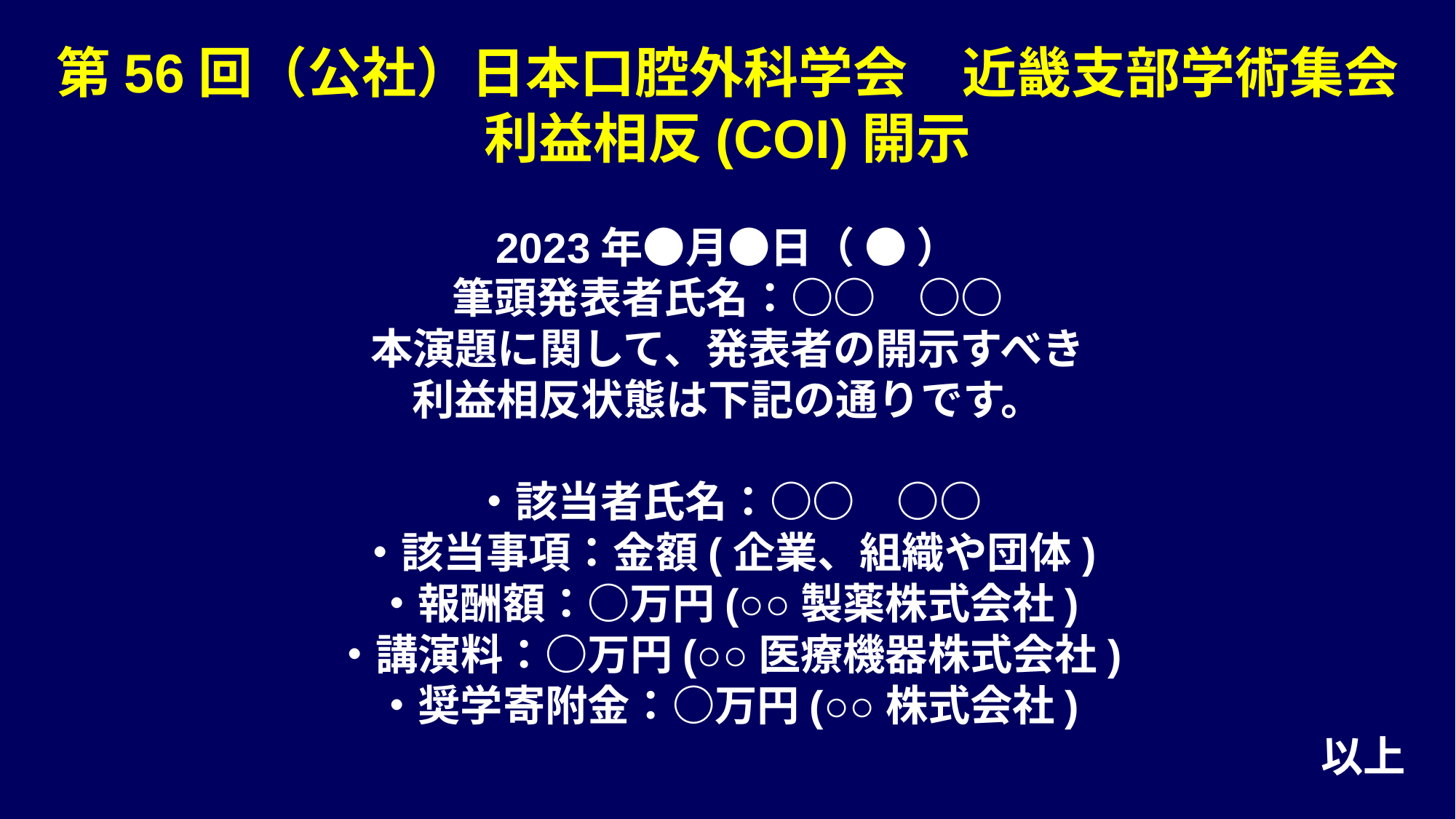

# 第56回（公社）日本口腔外科学会　近畿支部学術集会 利益相反(COI)開示 2023年●月●日（ ● ） 筆頭発表者氏名：○○　○○ 本演題に関して、発表者の開示すべき 利益相反状態は下記の通りです。 ・該当者氏名：○○　○○ ・該当事項：金額(企業、組織や団体) ・報酬額：○万円(○○製薬株式会社) ・講演料：○万円(○○医療機器株式会社) ・奨学寄附金：○万円(○○株式会社) 　　　　　　　　　　　　　　　　　　　　　　　　　　　　　　以上